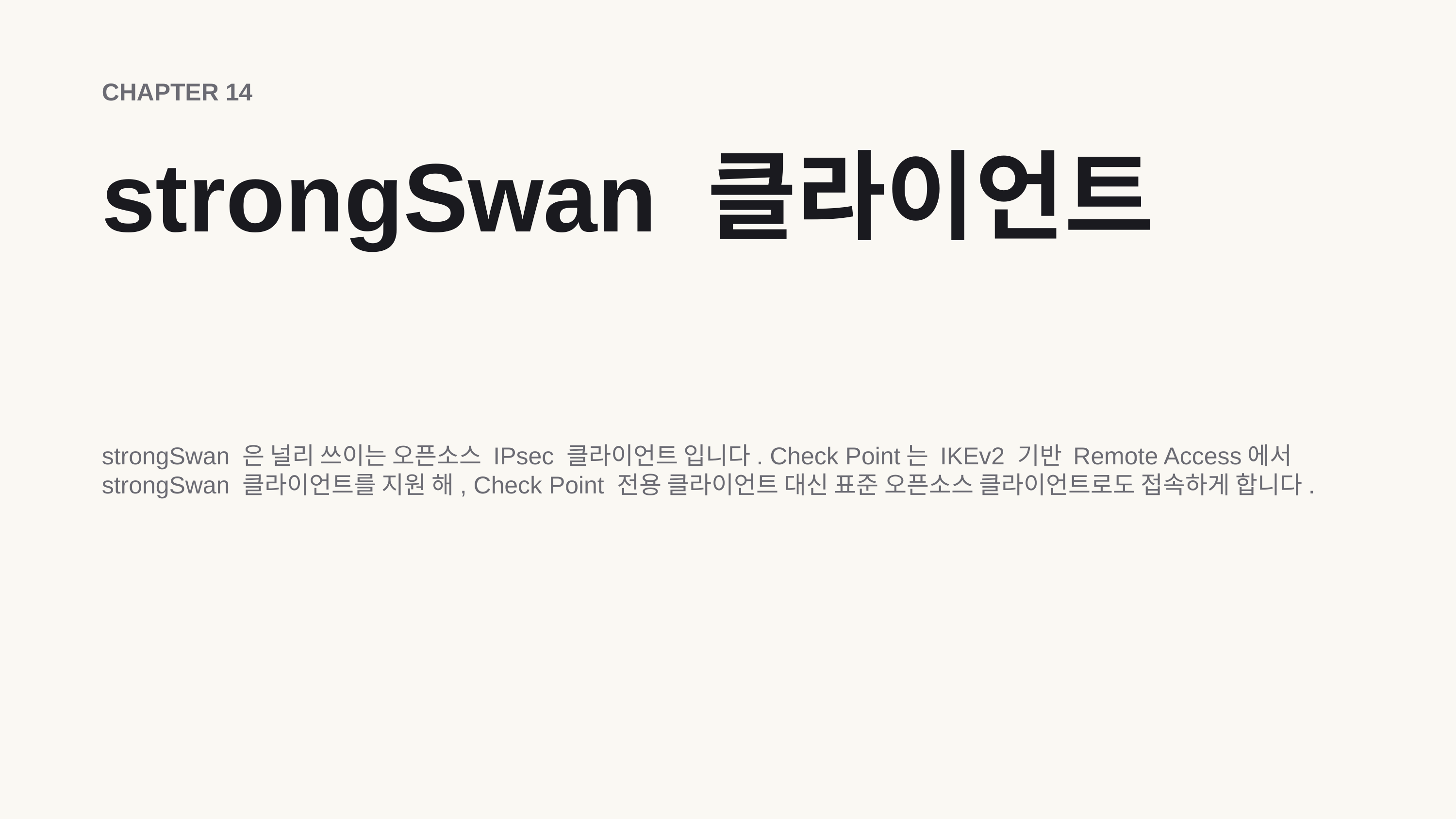

CHAPTER 14
strongSwan 클라이언트
strongSwan 은 널리 쓰이는 오픈소스 IPsec 클라이언트 입니다. Check Point는 IKEv2 기반 Remote Access에서 strongSwan 클라이언트를 지원 해, Check Point 전용 클라이언트 대신 표준 오픈소스 클라이언트로도 접속하게 합니다.